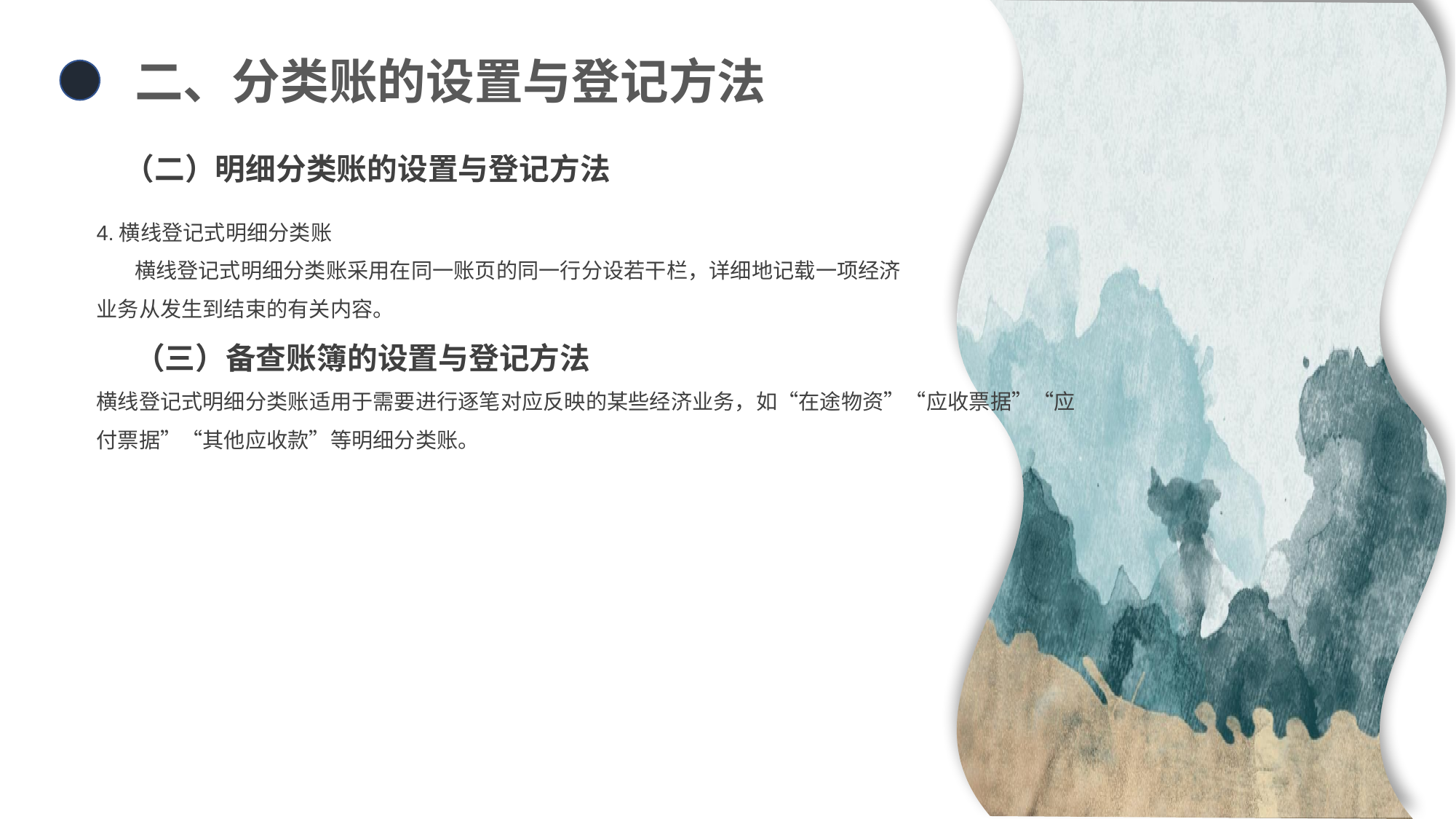

二、分类账的设置与登记方法

（二）明细分类账的设置与登记方法

4.横线登记式明细分类账
       横线登记式明细分类账采用在同一账页的同一行分设若干栏，详细地记载一项经济
业务从发生到结束的有关内容。
       （三）备查账簿的设置与登记方法
横线登记式明细分类账适用于需要进行逐笔对应反映的某些经济业务，如“在途物资”“应收票据”“应付票据”“其他应收款”等明细分类账。